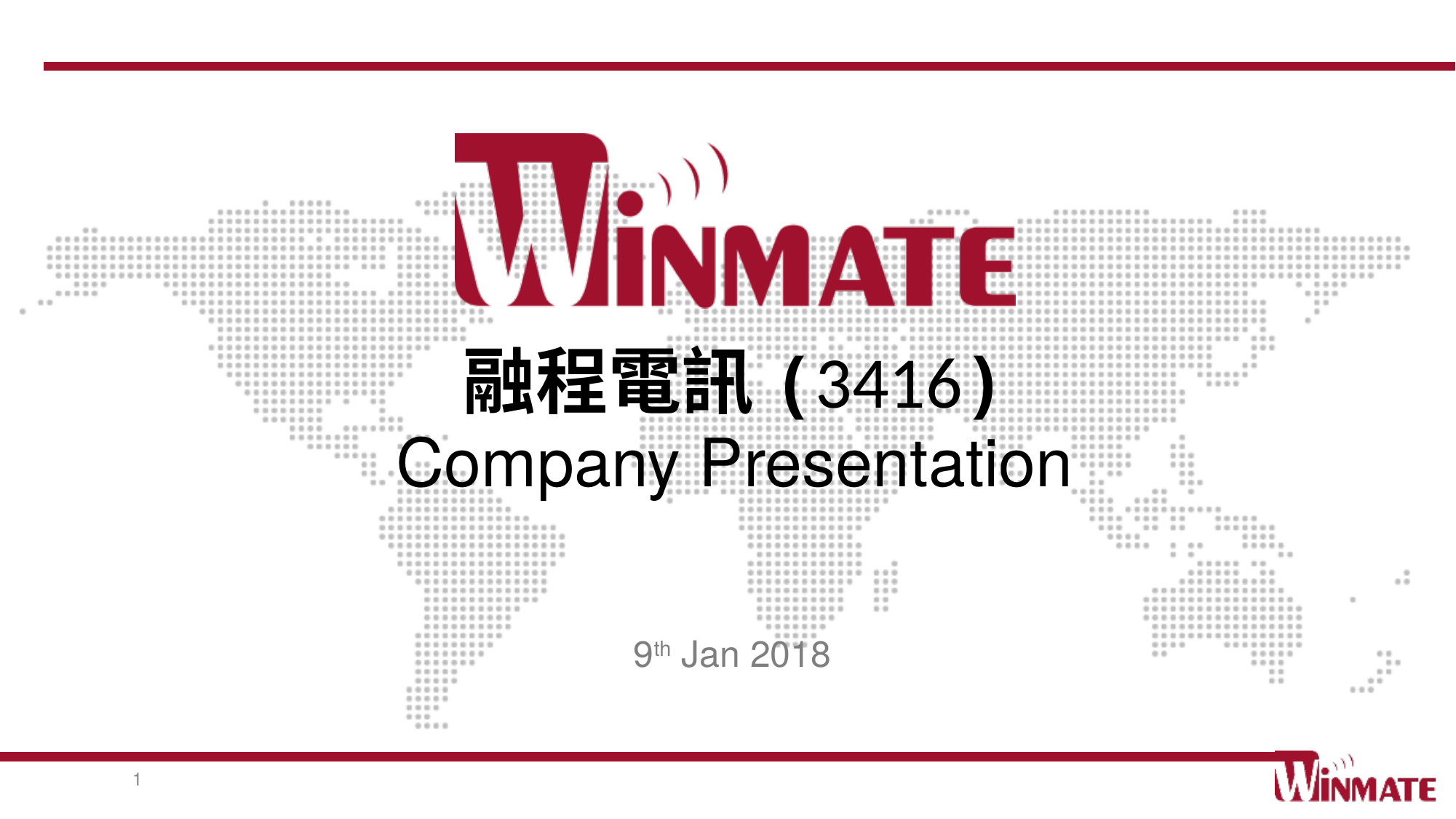

# 融程電訊(3416) Company Presentation
9th Jan 2018
1